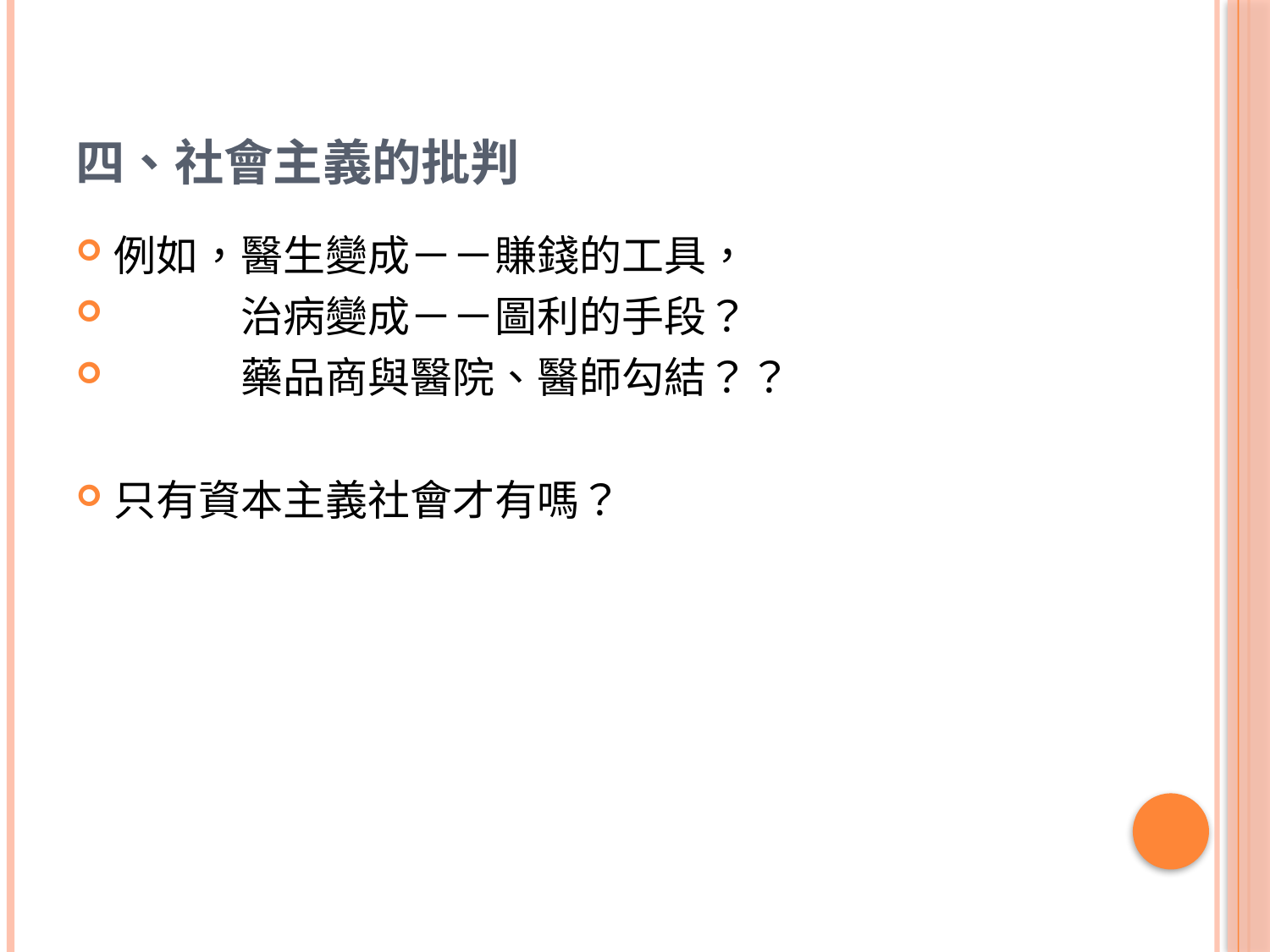

# 四、社會主義的批判
例如，醫生變成－－賺錢的工具，
　　　治病變成－－圖利的手段？
　　　藥品商與醫院、醫師勾結？？

只有資本主義社會才有嗎？